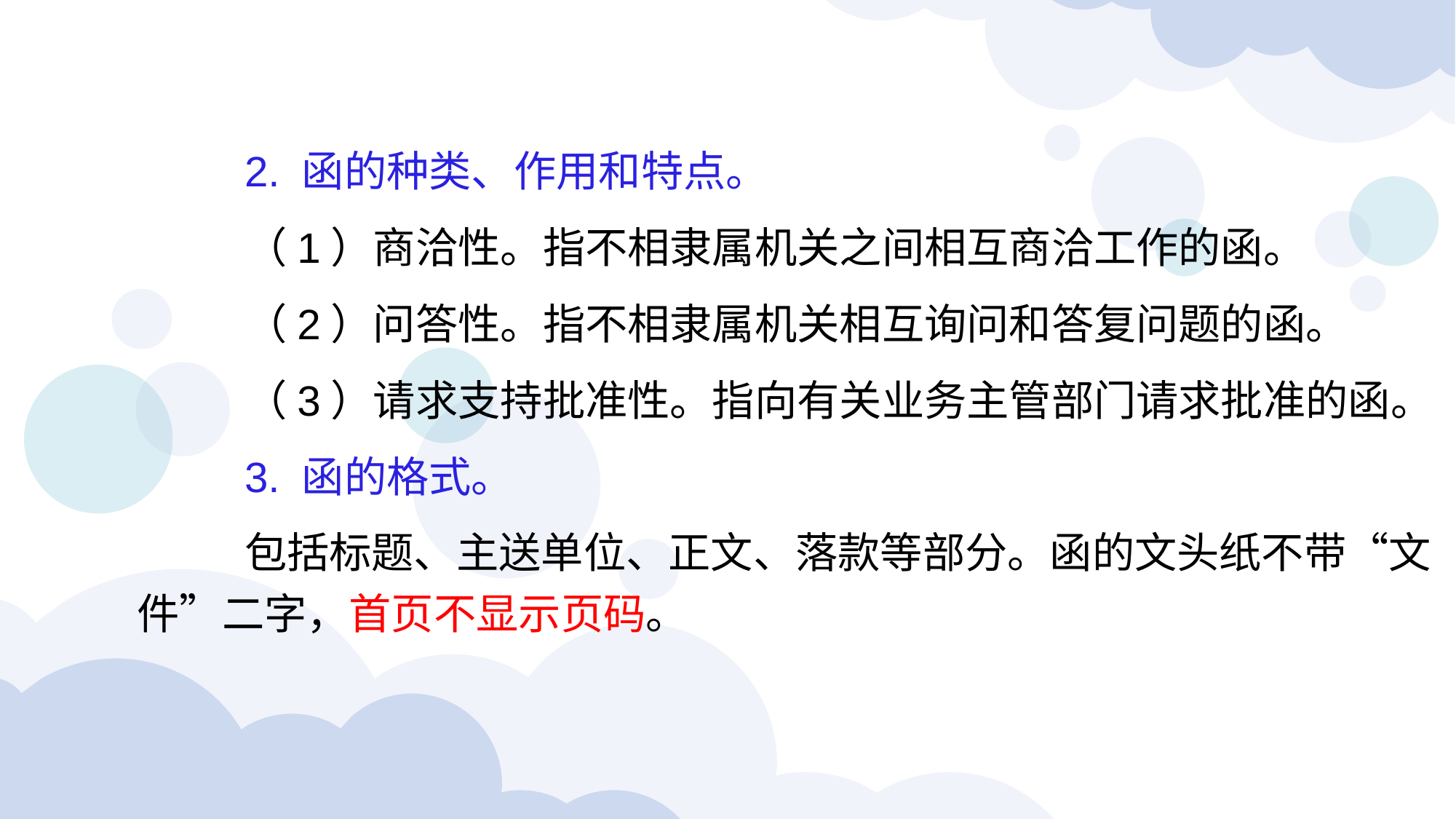

2. 函的种类、作用和特点。
（1）商洽性。指不相隶属机关之间相互商洽工作的函。
（2）问答性。指不相隶属机关相互询问和答复问题的函。
（3）请求支持批准性。指向有关业务主管部门请求批准的函。
3. 函的格式。
包括标题、主送单位、正文、落款等部分。函的文头纸不带“文件”二字，首页不显示页码。